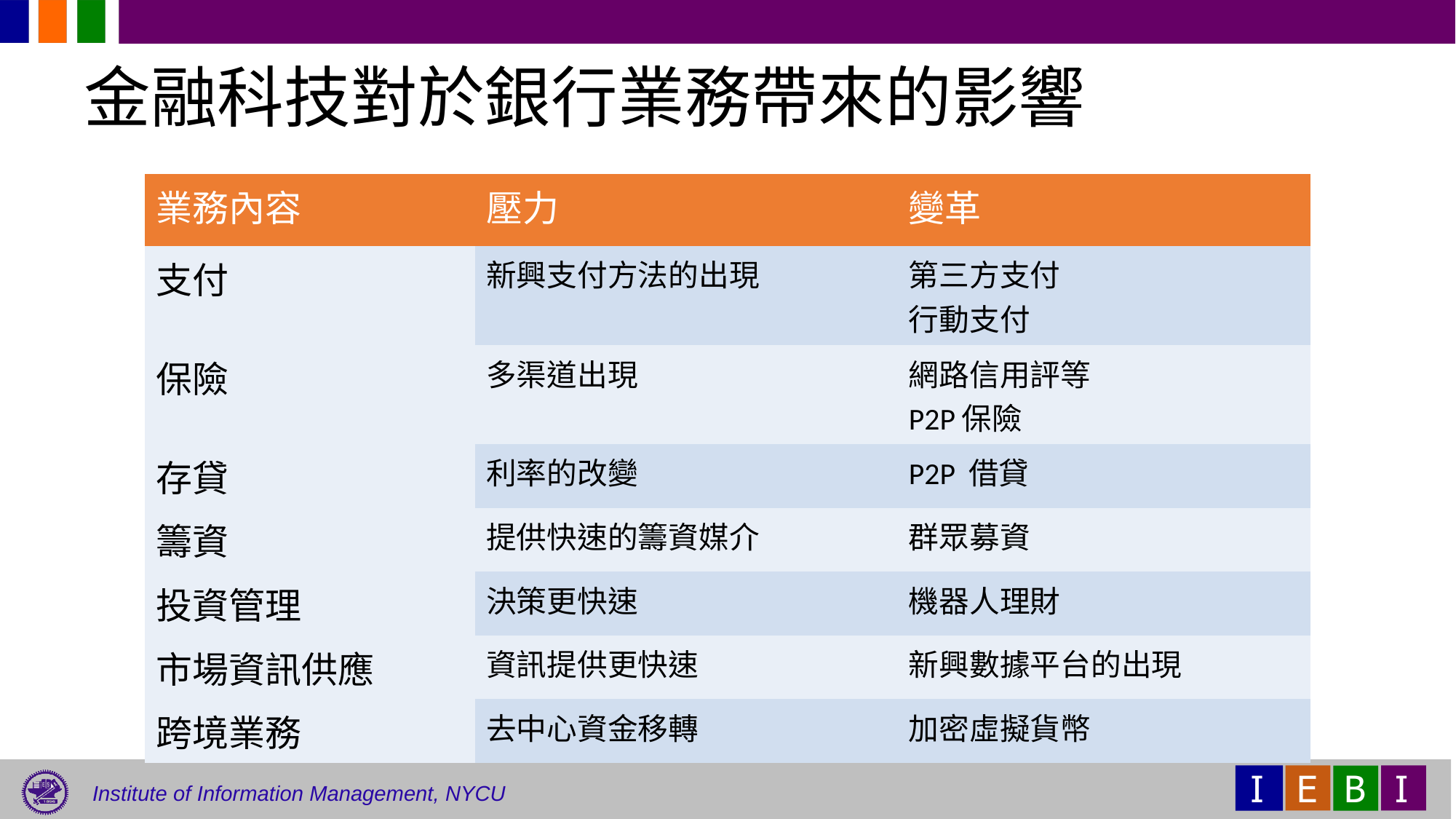

# 金融科技對於銀行業務帶來的影響
| 業務內容 | 壓力 | 變革 |
| --- | --- | --- |
| 支付 | 新興支付方法的出現 | 第三方支付 行動支付 |
| 保險 | 多渠道出現 | 網路信用評等 P2P保險 |
| 存貸 | 利率的改變 | P2P 借貸 |
| 籌資 | 提供快速的籌資媒介 | 群眾募資 |
| 投資管理 | 決策更快速 | 機器人理財 |
| 市場資訊供應 | 資訊提供更快速 | 新興數據平台的出現 |
| 跨境業務 | 去中心資金移轉 | 加密虛擬貨幣 |